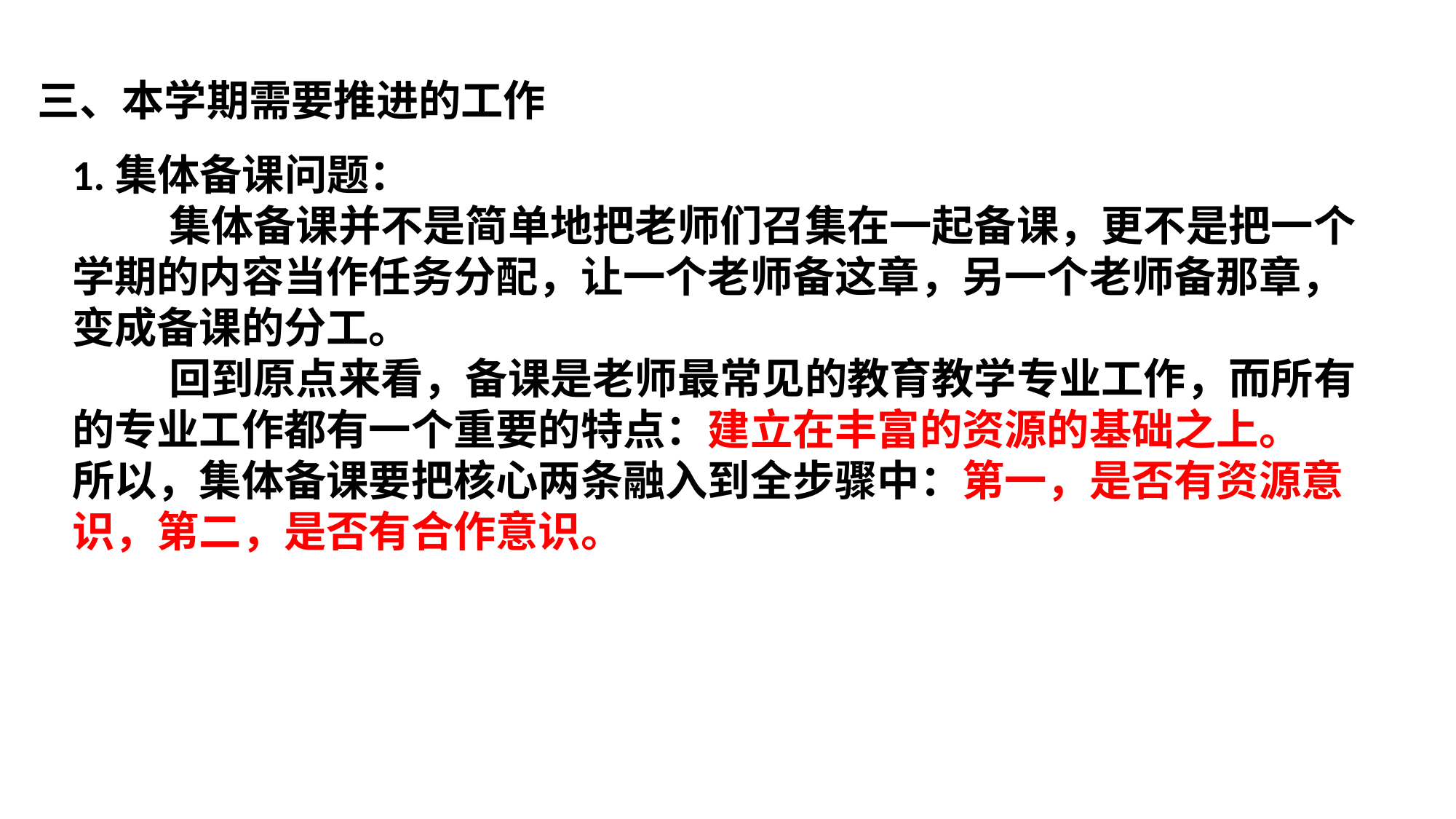

三、本学期需要推进的工作
1.集体备课问题：
         集体备课并不是简单地把老师们召集在一起备课，更不是把一个学期的内容当作任务分配，让一个老师备这章，另一个老师备那章，变成备课的分工。
         回到原点来看，备课是老师最常见的教育教学专业工作，而所有的专业工作都有一个重要的特点：建立在丰富的资源的基础之上。
所以，集体备课要把核心两条融入到全步骤中：第一，是否有资源意识，第二，是否有合作意识。